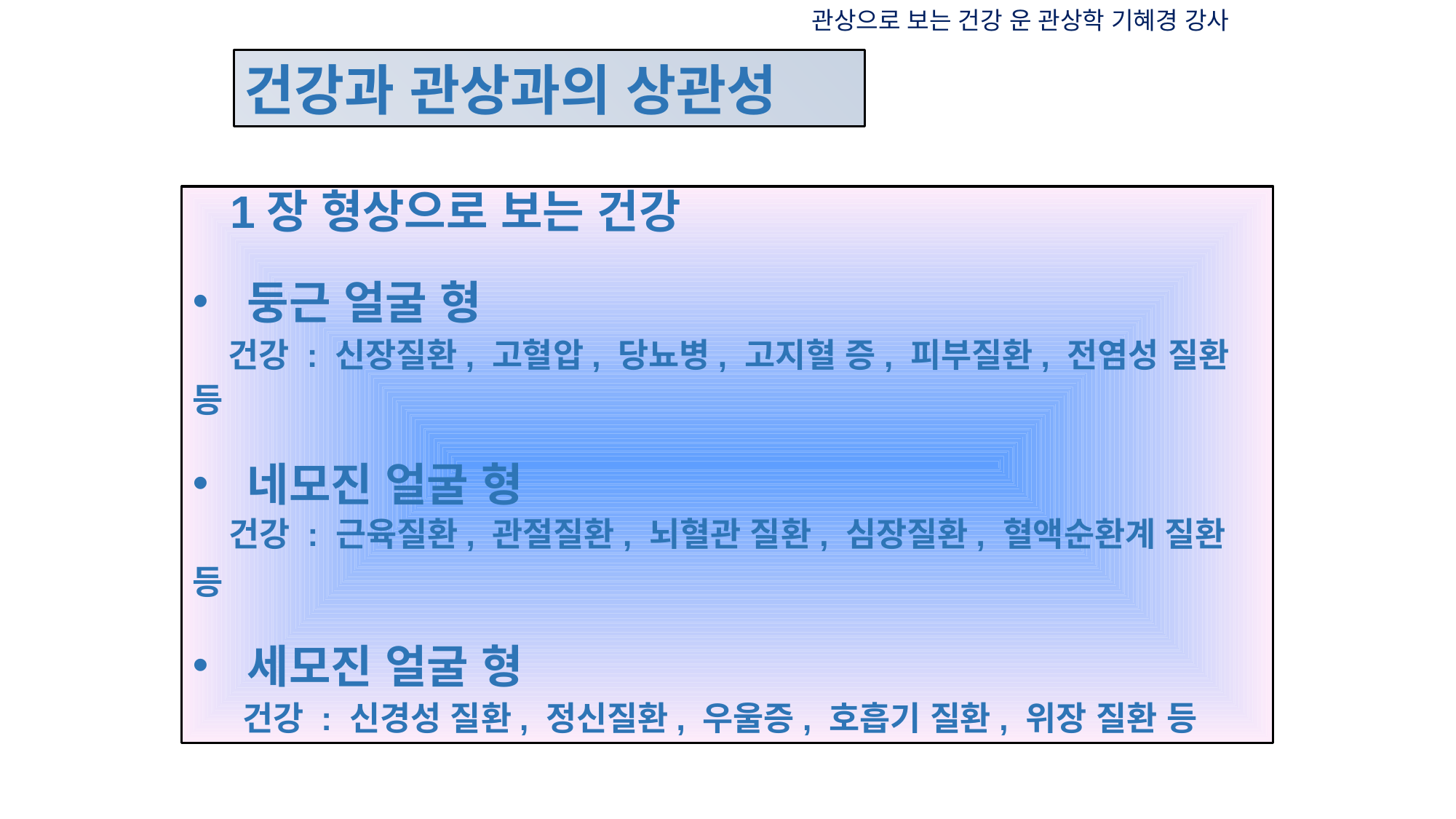

관상으로 보는 건강 운 관상학 기혜경 강사
건강과 관상과의 상관성
   1장 형상으로 보는 건강

둥근 얼굴 형
   건강 : 신장질환, 고혈압, 당뇨병, 고지혈 증, 피부질환, 전염성 질환 등

네모진 얼굴 형
  건강 : 근육질환, 관절질환, 뇌혈관 질환, 심장질환, 혈액순환계 질환 등

세모진 얼굴 형
     건강 : 신경성 질환, 정신질환, 우울증, 호흡기 질환, 위장 질환 등
Ⅲ. 강의를 마치며
   - 공감과 소통의 관상 상식
   - 지피지기면 백전 불태